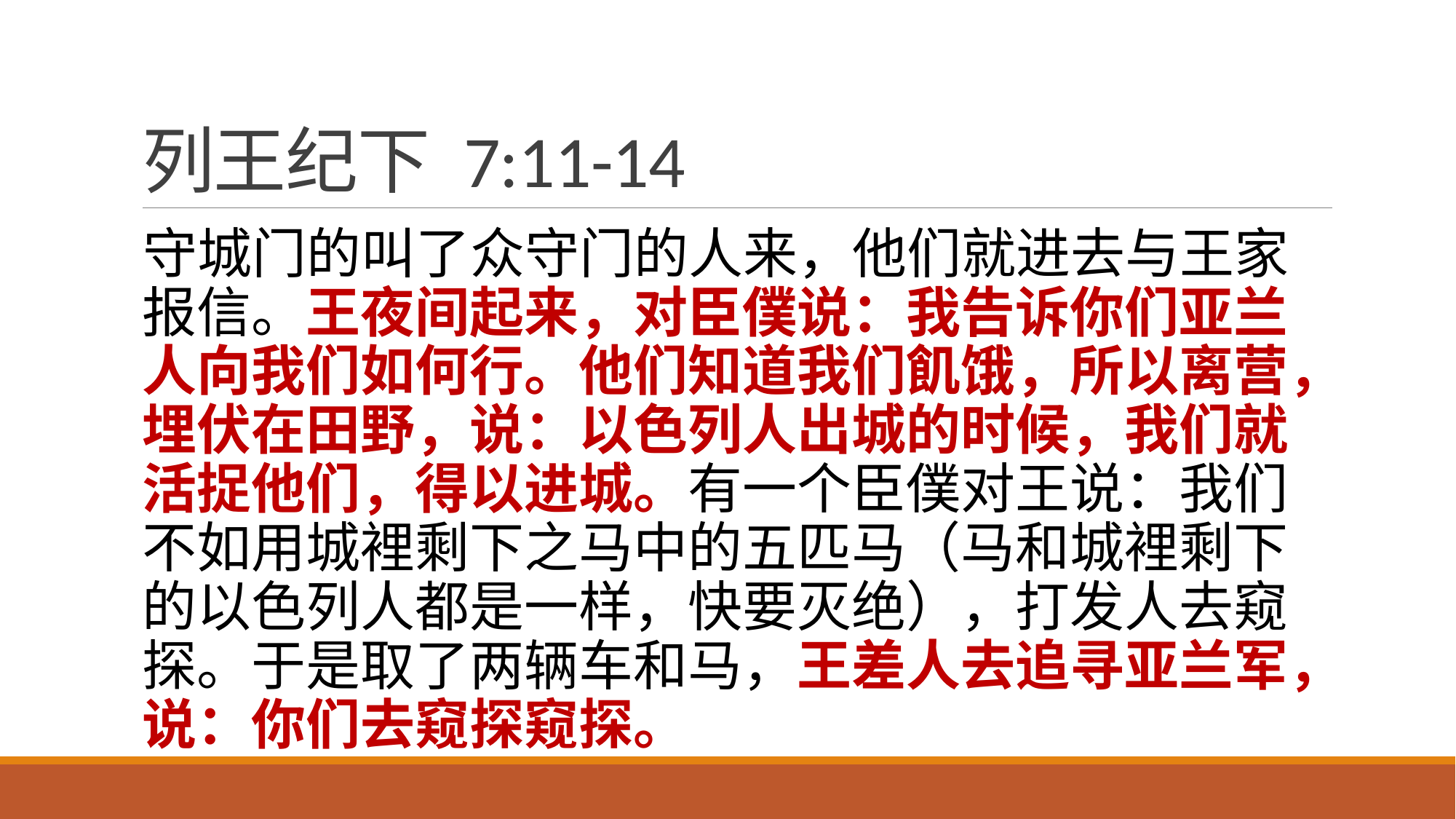

# 列王纪下 7:11-14
守城门的叫了众守门的人来，他们就进去与王家报信。王夜间起来，对臣僕说：我告诉你们亚兰人向我们如何行。他们知道我们飢饿，所以离营，埋伏在田野，说：以色列人出城的时候，我们就活捉他们，得以进城。有一个臣僕对王说：我们不如用城裡剩下之马中的五匹马（马和城裡剩下的以色列人都是一样，快要灭绝），打发人去窥探。于是取了两辆车和马，王差人去追寻亚兰军，说：你们去窥探窥探。